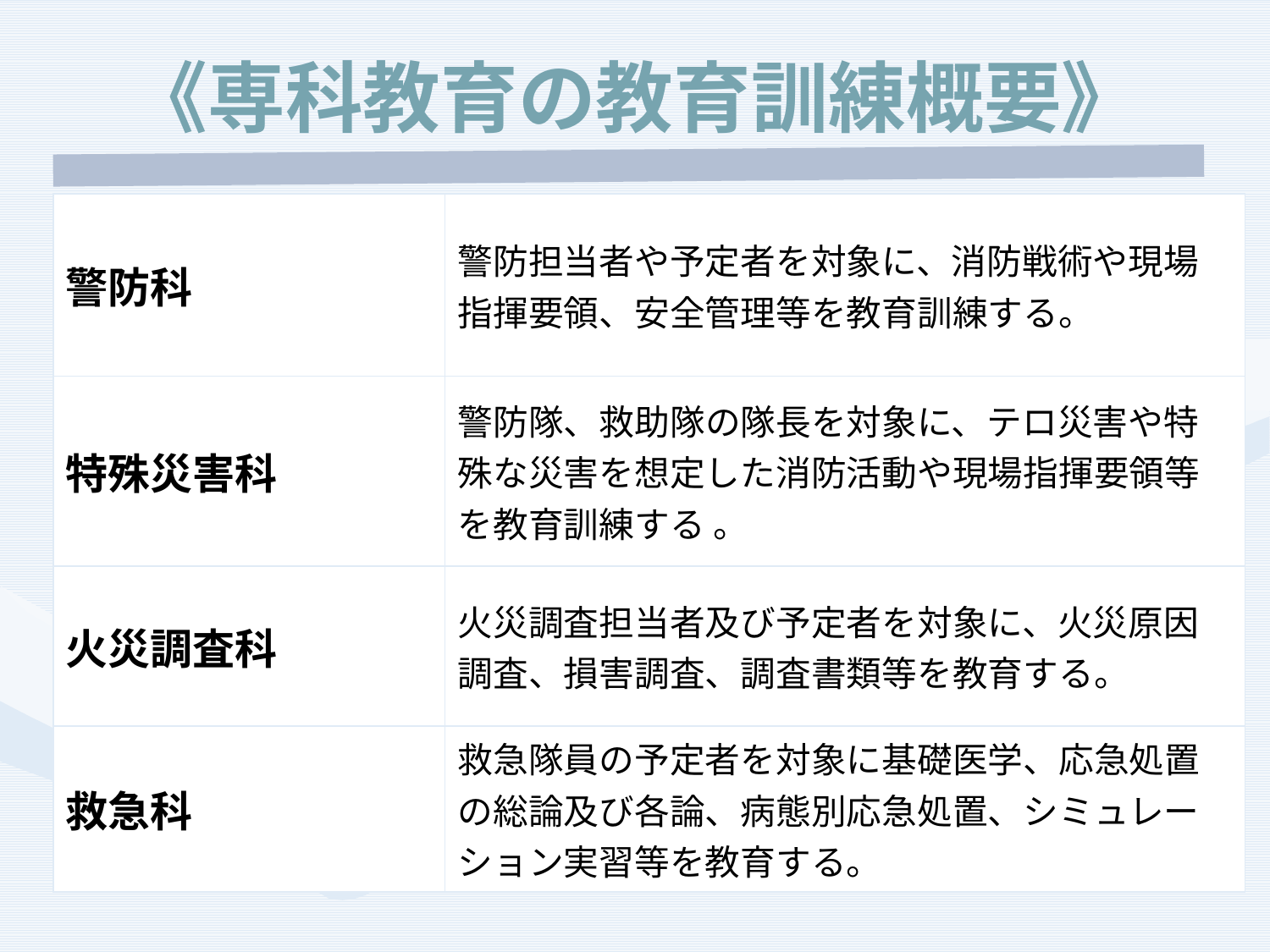

# 《専科教育の教育訓練概要》
| 警防科 | 警防担当者や予定者を対象に、消防戦術や現場指揮要領、安全管理等を教育訓練する。 |
| --- | --- |
| 特殊災害科 | 警防隊、救助隊の隊長を対象に、テロ災害や特殊な災害を想定した消防活動や現場指揮要領等を教育訓練する 。 |
| 火災調査科 | 火災調査担当者及び予定者を対象に、火災原因調査、損害調査、調査書類等を教育する。 |
| 救急科 | 救急隊員の予定者を対象に基礎医学、応急処置の総論及び各論、病態別応急処置、シミュレーション実習等を教育する。 |